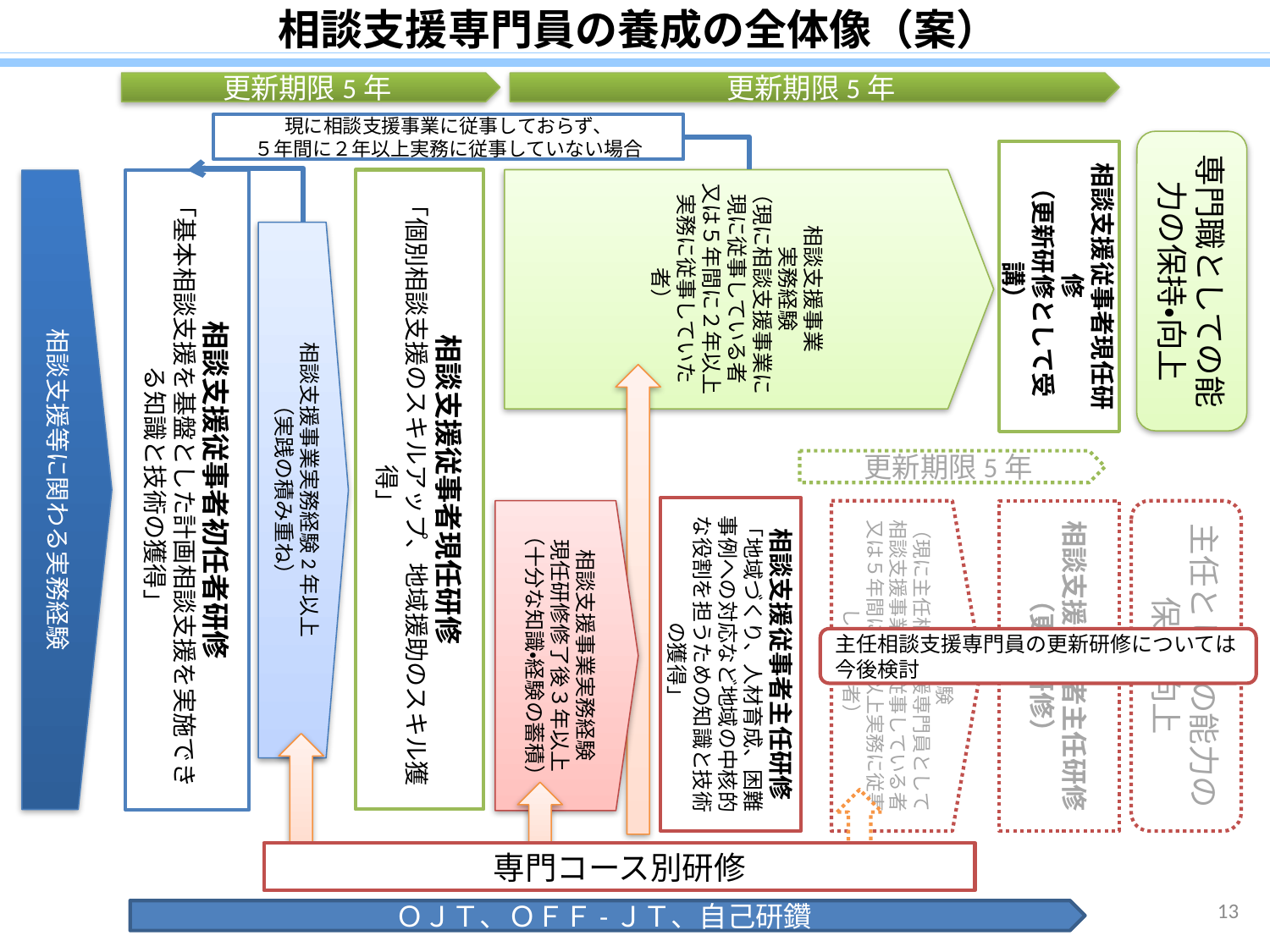

# 相談支援専門員の養成の全体像（案）
更新期限5年
更新期限5年
現に相談支援事業に従事しておらず、
５年間に２年以上実務に従事していない場合
専門職としての能力の保持・向上
相談支援従事者現任研修
（更新研修として受講）
相談支援事業
実務経験
（現に相談支援事業に現に従事している者
又は５年間に２年以上実務に従事していた者）
相談支援従事者現任研修
「個別相談支援のスキルアップ、地域援助のスキル獲得」
相談支援等に関わる実務経験
相談支援従事者初任者研修
「基本相談支援を基盤とした計画相談支援を実施できる知識と技術の獲得」
相談支援事業実務経験2年以上
（実践の積み重ね）

更新期限5年
相談支援従事者主任研修
「地域づくり、人材育成、困難事例への対応など地域の中核的な役割を担うための知識と技術の獲得」
実務経験
（現に主任相談支援専門員として相談支援事業等に従事している者
又は５年間に２年以上実務に従事していた者）
主任としての能力の保持・向上
相談支援事業実務経験
現任研修修了後３年以上
（十分な知識・経験の蓄積）
相談支援従事者主任研修
（更新研修）
主任相談支援専門員の更新研修については今後検討

専門コース別研修
13
ＯＪＴ、ＯＦＦ-ＪＴ、自己研鑽